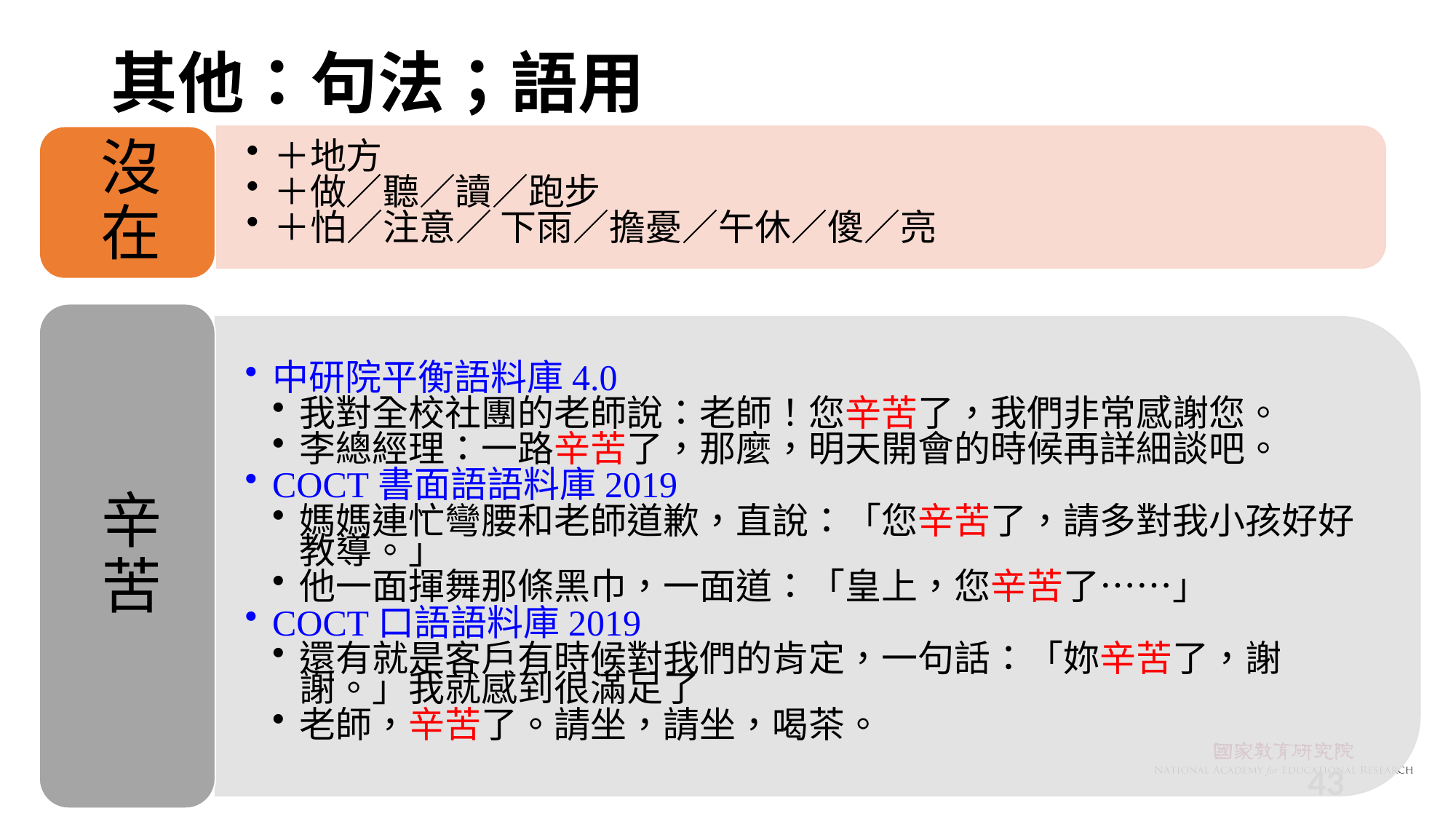

# 其他：句法；語用
＋地方
＋做／聽／讀／跑步
＋怕／注意／ 下雨／擔憂／午休／傻／亮
沒在
中研院平衡語料庫4.0
我對全校社團的老師說：老師！您辛苦了，我們非常感謝您。
李總經理：一路辛苦了，那麼，明天開會的時候再詳細談吧。
COCT書面語語料庫2019
媽媽連忙彎腰和老師道歉，直說：「您辛苦了，請多對我小孩好好教導。」
他一面揮舞那條黑巾，一面道：「皇上，您辛苦了……」
COCT口語語料庫2019
還有就是客戶有時候對我們的肯定，一句話：「妳辛苦了，謝謝。」我就感到很滿足了
老師，辛苦了。請坐，請坐，喝茶。
辛苦
43